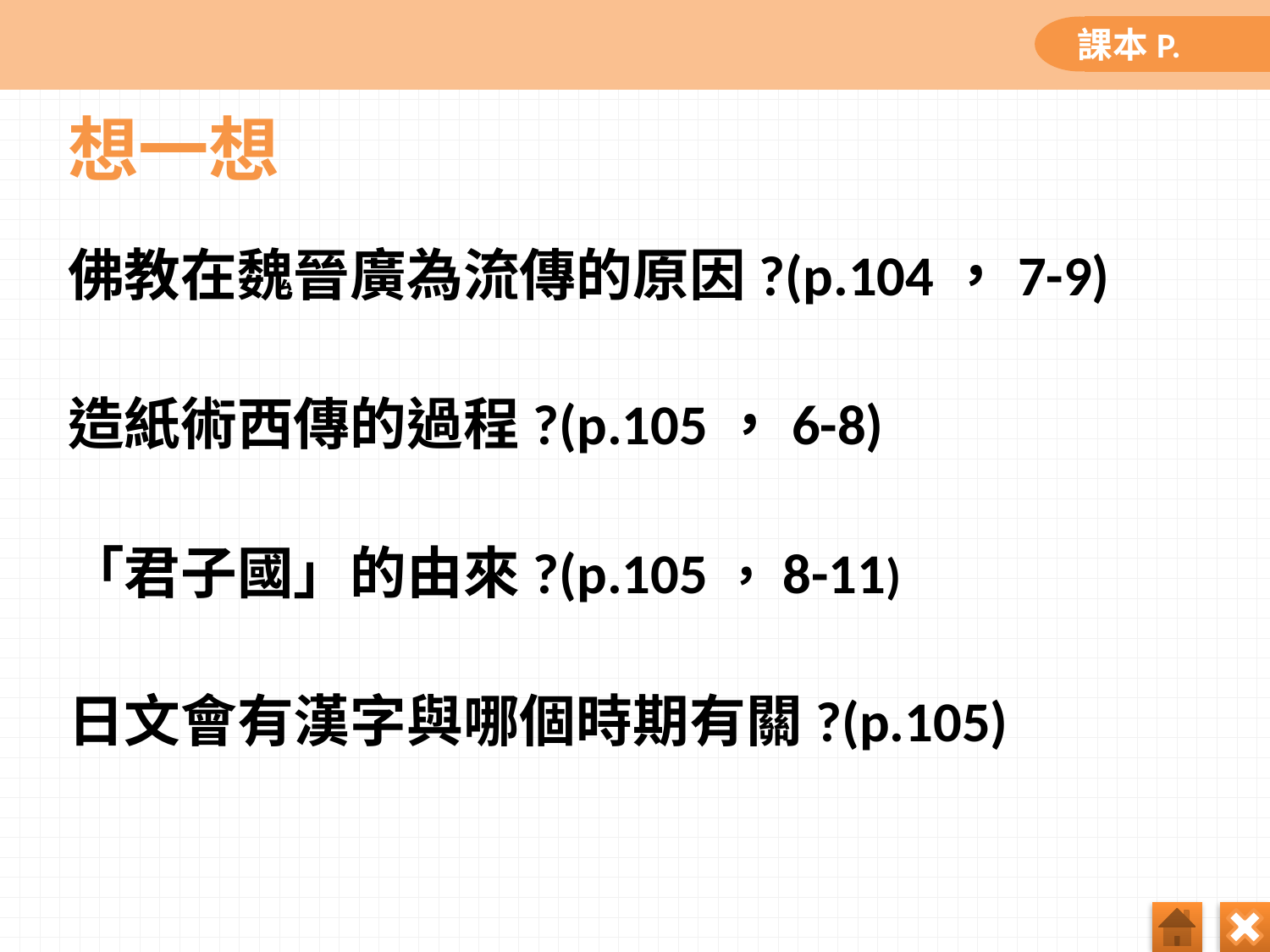

#

想一想
佛教在魏晉廣為流傳的原因?(p.104，7-9)

造紙術西傳的過程?(p.105，6-8)

「君子國」的由來?(p.105，8-11)

日文會有漢字與哪個時期有關?(p.105)